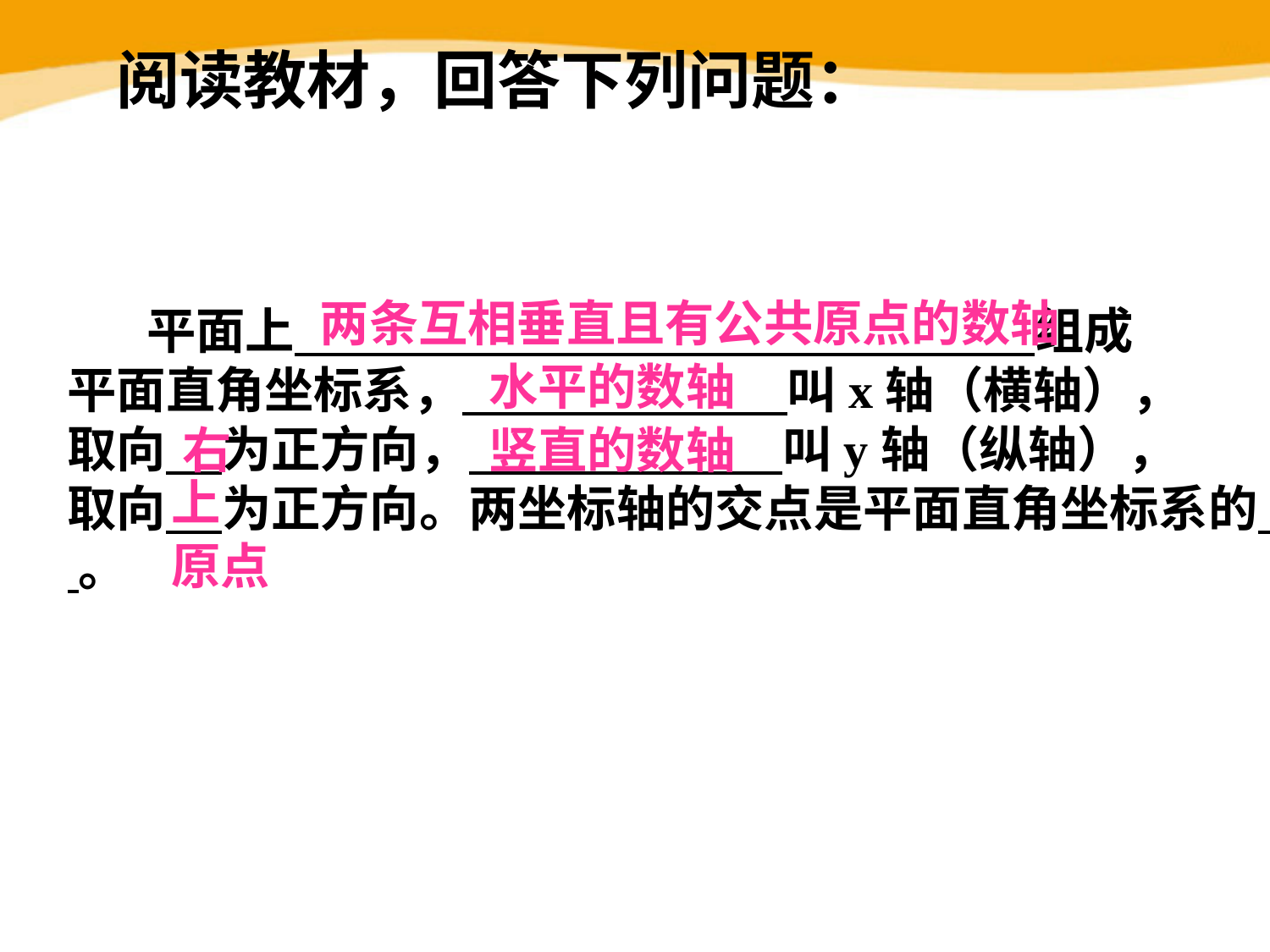

阅读教材，回答下列问题：

      平面上                                                                  组成
平面直角坐标系，                             叫x轴（横轴），
取向     为正方向，                            叫y轴（纵轴），
取向     为正方向。两坐标轴的交点是平面直角坐标系的                     。
两条互相垂直且有公共原点的数轴
水平的数轴
右
竖直的数轴
上
原点